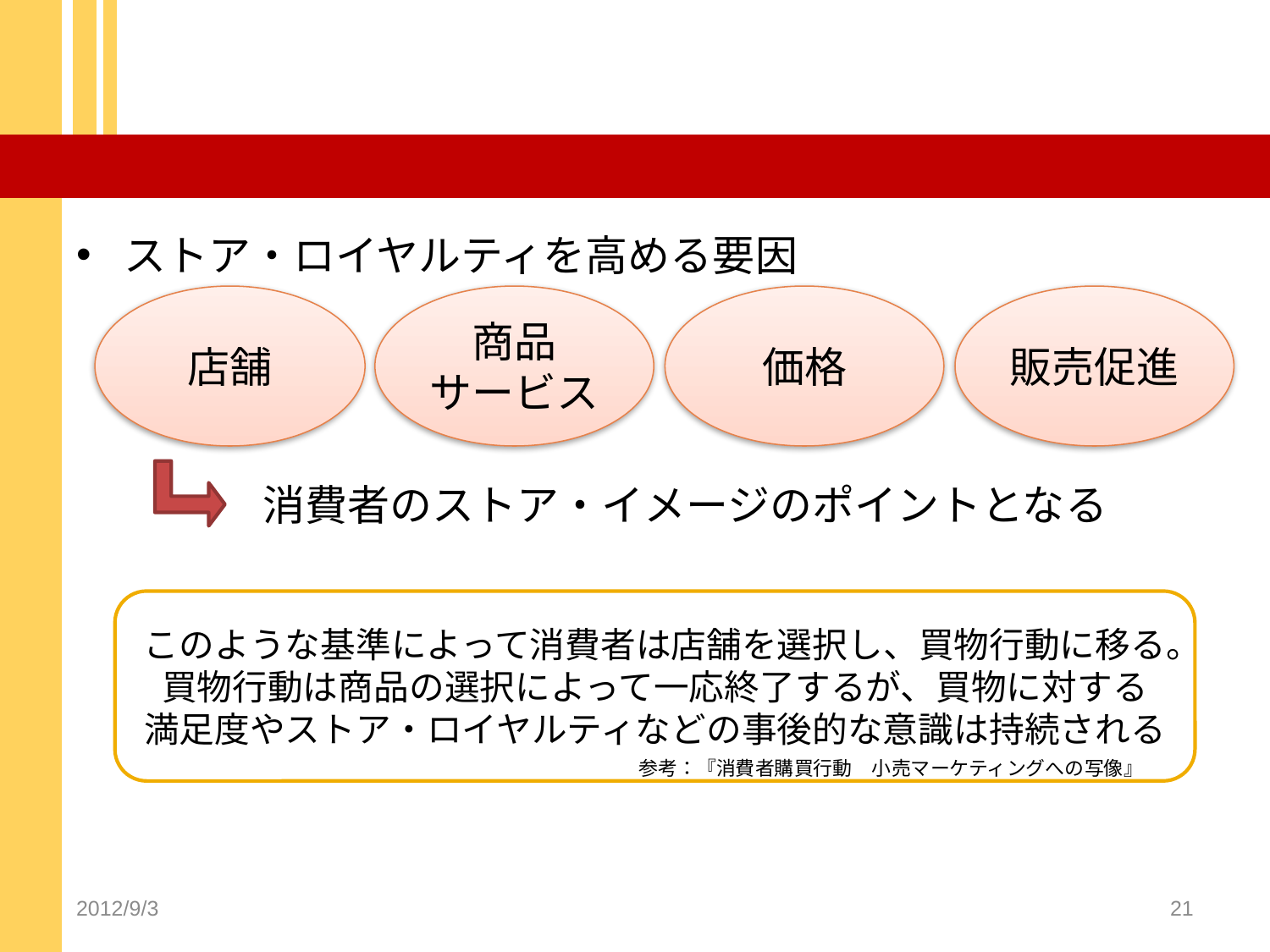

#

ストア・ロイヤルティを高める要因
店舗
商品
サービス
価格
販売促進

消費者のストア・イメージのポイントとなる
このような基準によって消費者は店舗を選択し、買物行動に移る。
買物行動は商品の選択によって一応終了するが、買物に対する
満足度やストア・ロイヤルティなどの事後的な意識は持続される
参考：『消費者購買行動　小売マーケティングへの写像』
2012/9/3
21